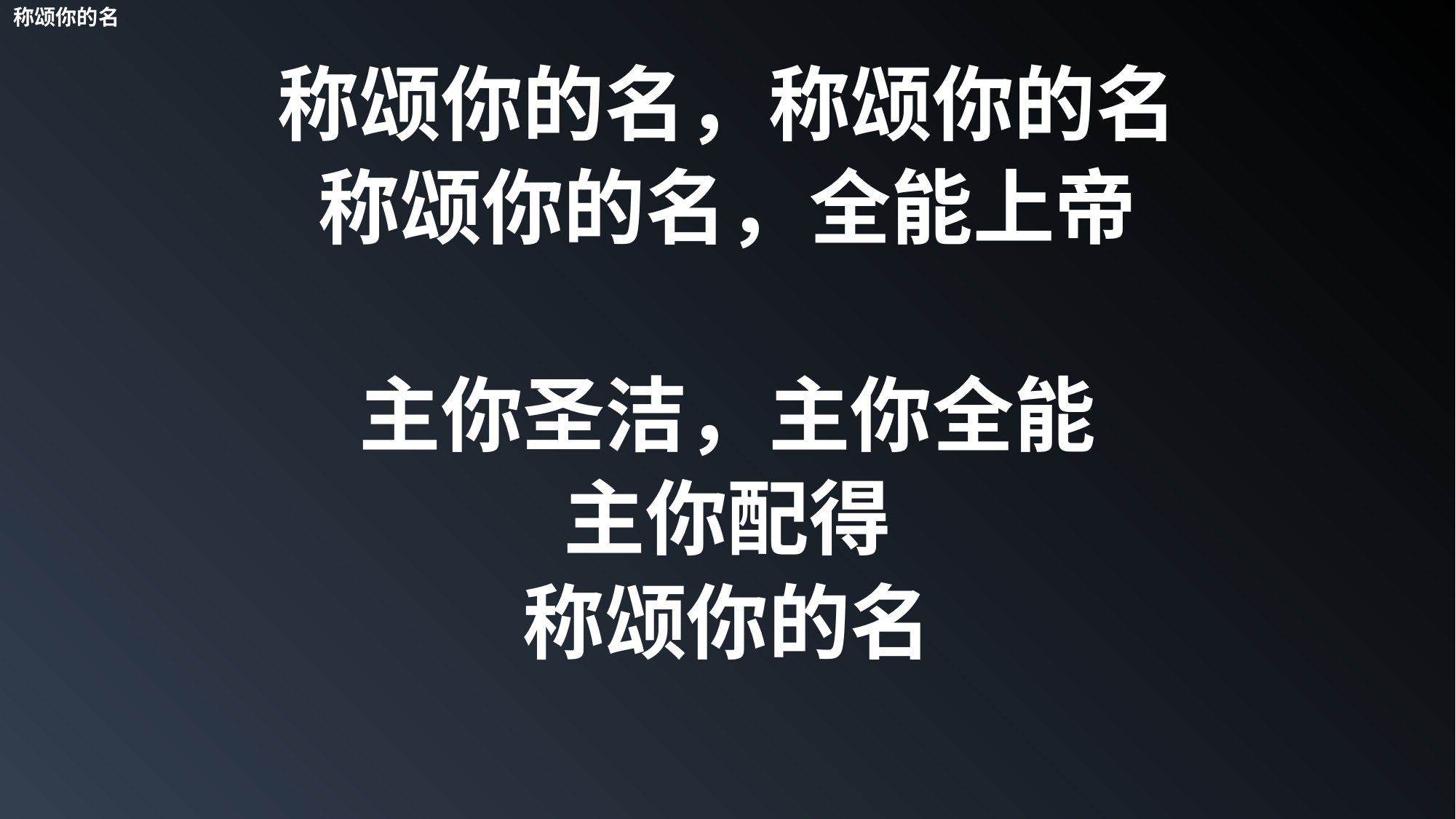

称颂你的名
称颂你的名，称颂你的名
称颂你的名，全能上帝

主你圣洁，主你全能
主你配得
称颂你的名